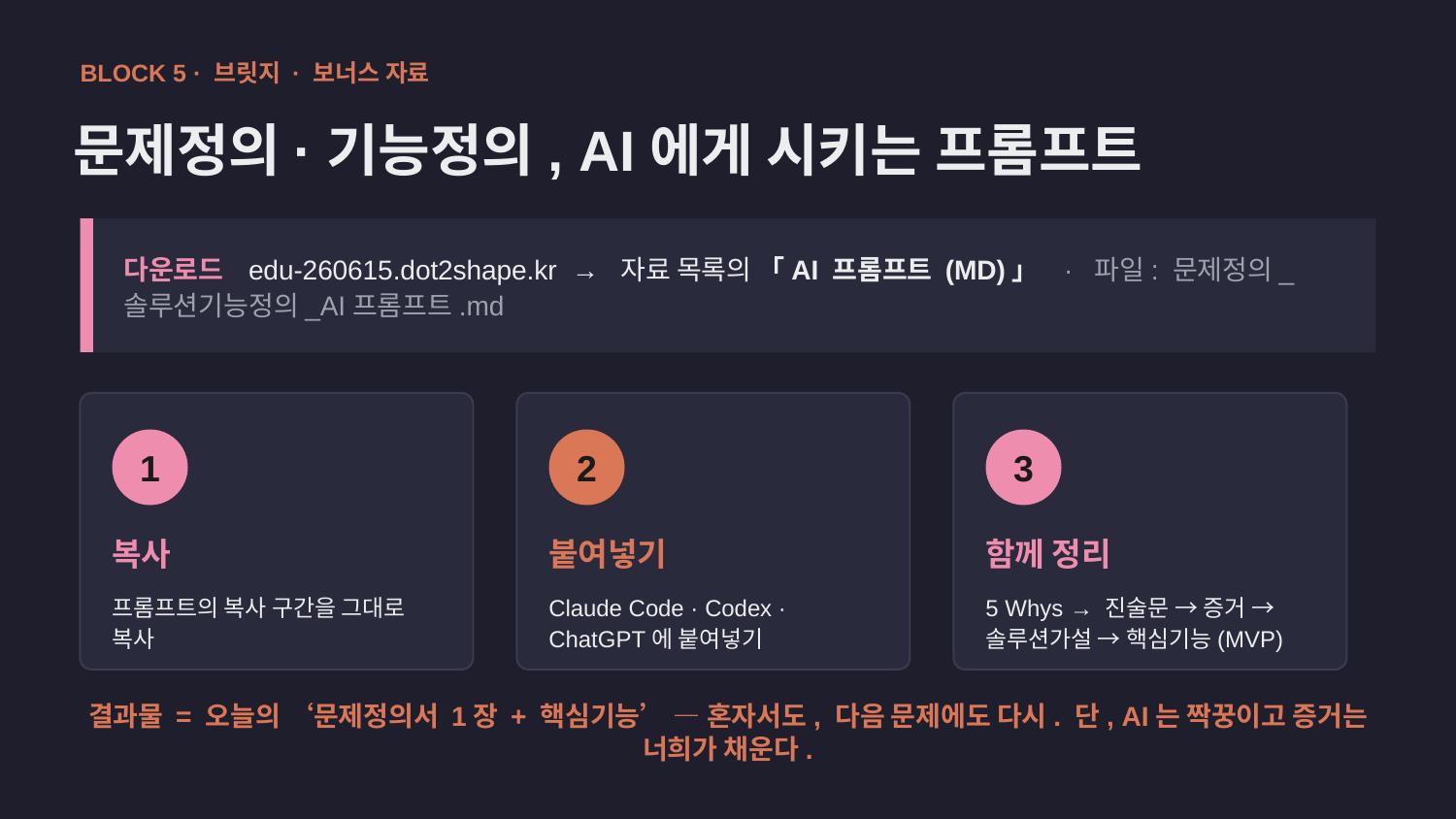

BLOCK 5 · 브릿지 · 보너스 자료
문제정의·기능정의, AI에게 시키는 프롬프트

다운로드   edu-260615.dot2shape.kr  →  자료 목록의 「AI 프롬프트 (MD)」   ·  파일: 문제정의_솔루션기능정의_AI프롬프트.md

1

2

3
복사
붙여넣기
함께 정리
프롬프트의 복사 구간을 그대로 복사
Claude Code · Codex · ChatGPT에 붙여넣기
5 Whys → 진술문 → 증거 → 솔루션가설 → 핵심기능(MVP)
결과물 = 오늘의 ‘문제정의서 1장 + 핵심기능’ — 혼자서도, 다음 문제에도 다시. 단, AI는 짝꿍이고 증거는 너희가 채운다.